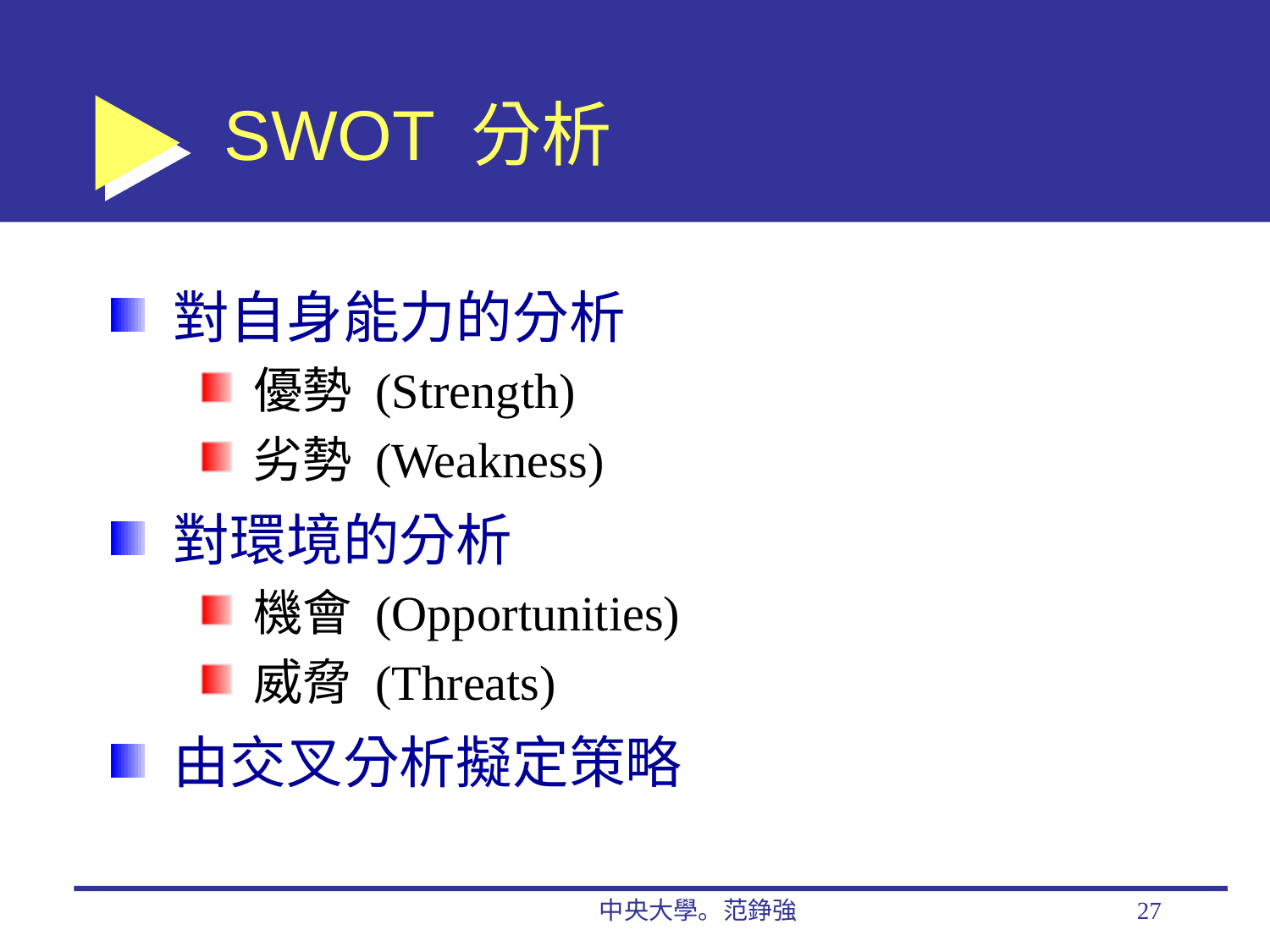

# SWOT 分析
對自身能力的分析
優勢 (Strength)
劣勢 (Weakness)
對環境的分析
機會 (Opportunities)
威脅 (Threats)
由交叉分析擬定策略
中央大學。范錚強
27